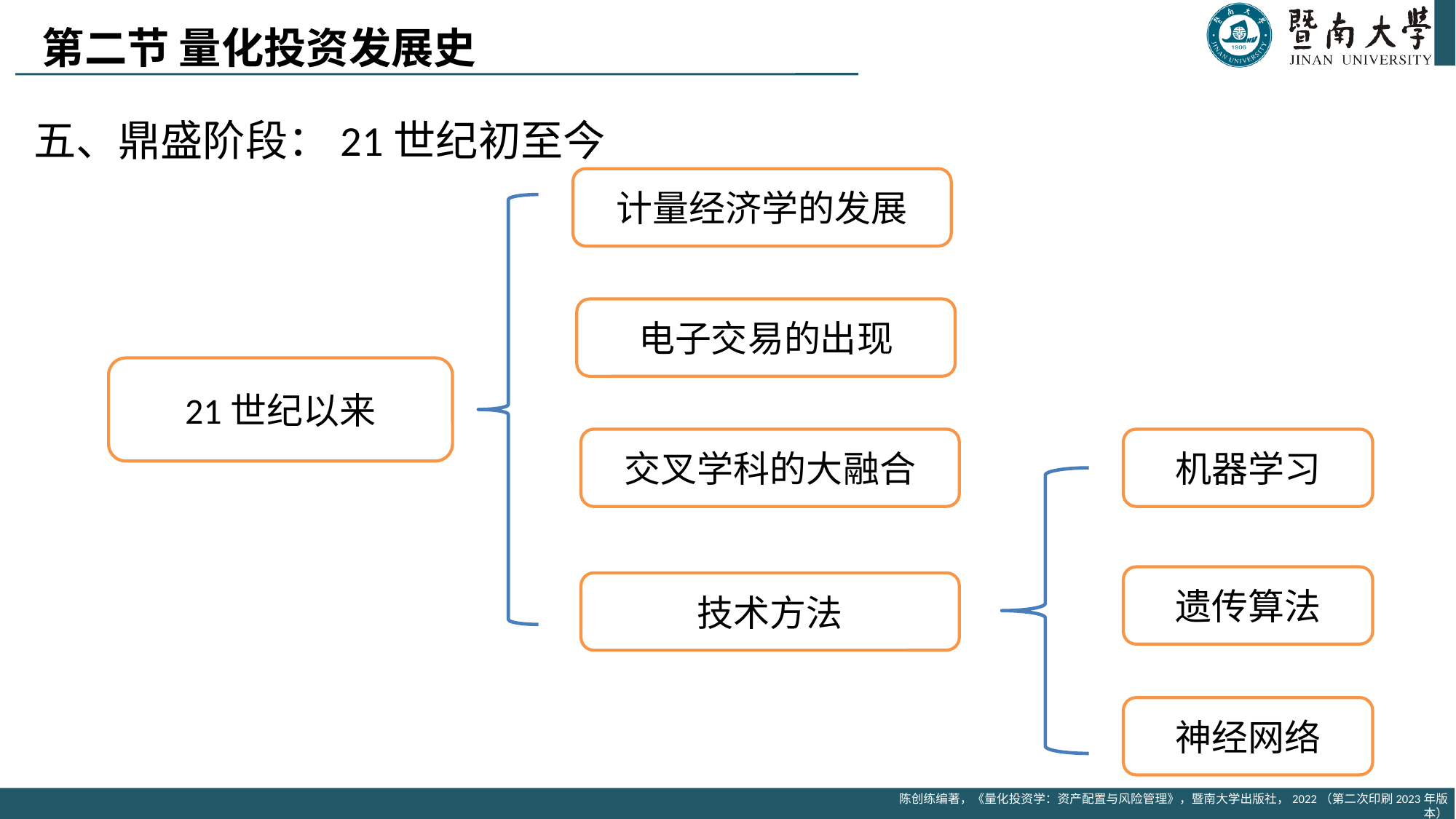

# 第二节 量化投资发展史
五、鼎盛阶段：21世纪初至今
计量经济学的发展

电子交易的出现
21世纪以来
交叉学科的大融合
机器学习

遗传算法
技术方法
神经网络